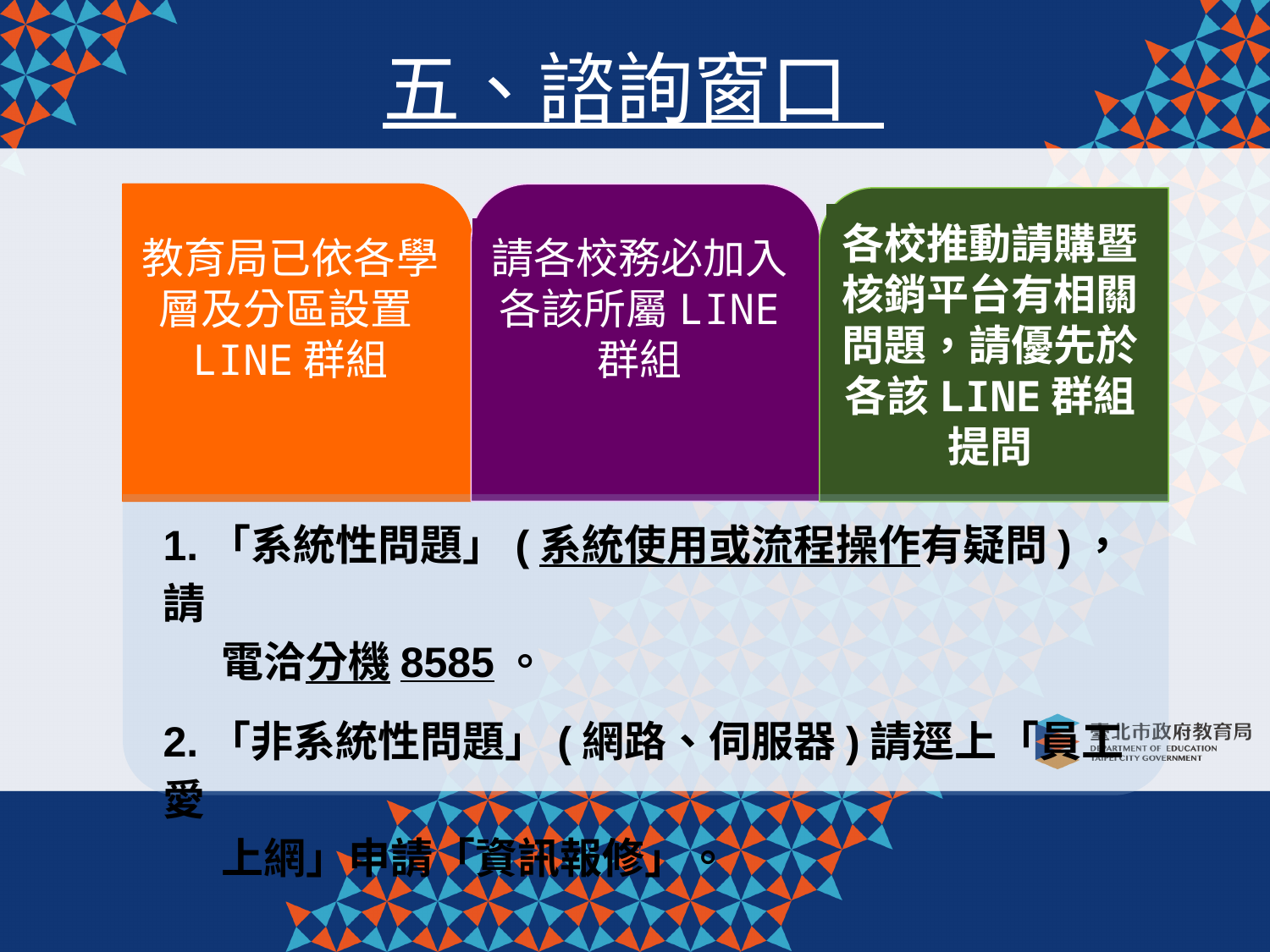

五、諮詢窗口

教育局已依各學層及分區設置LINE群組

請各校務必加入各該所屬LINE
群組

各校推動請購暨核銷平台有相關問題，請優先於各該LINE群組
提問

1.「系統性問題」(系統使用或流程操作有疑問)，請
     電洽分機8585。
2.「非系統性問題」(網路、伺服器)請逕上「員工愛
     上網」申請「資訊報修」。